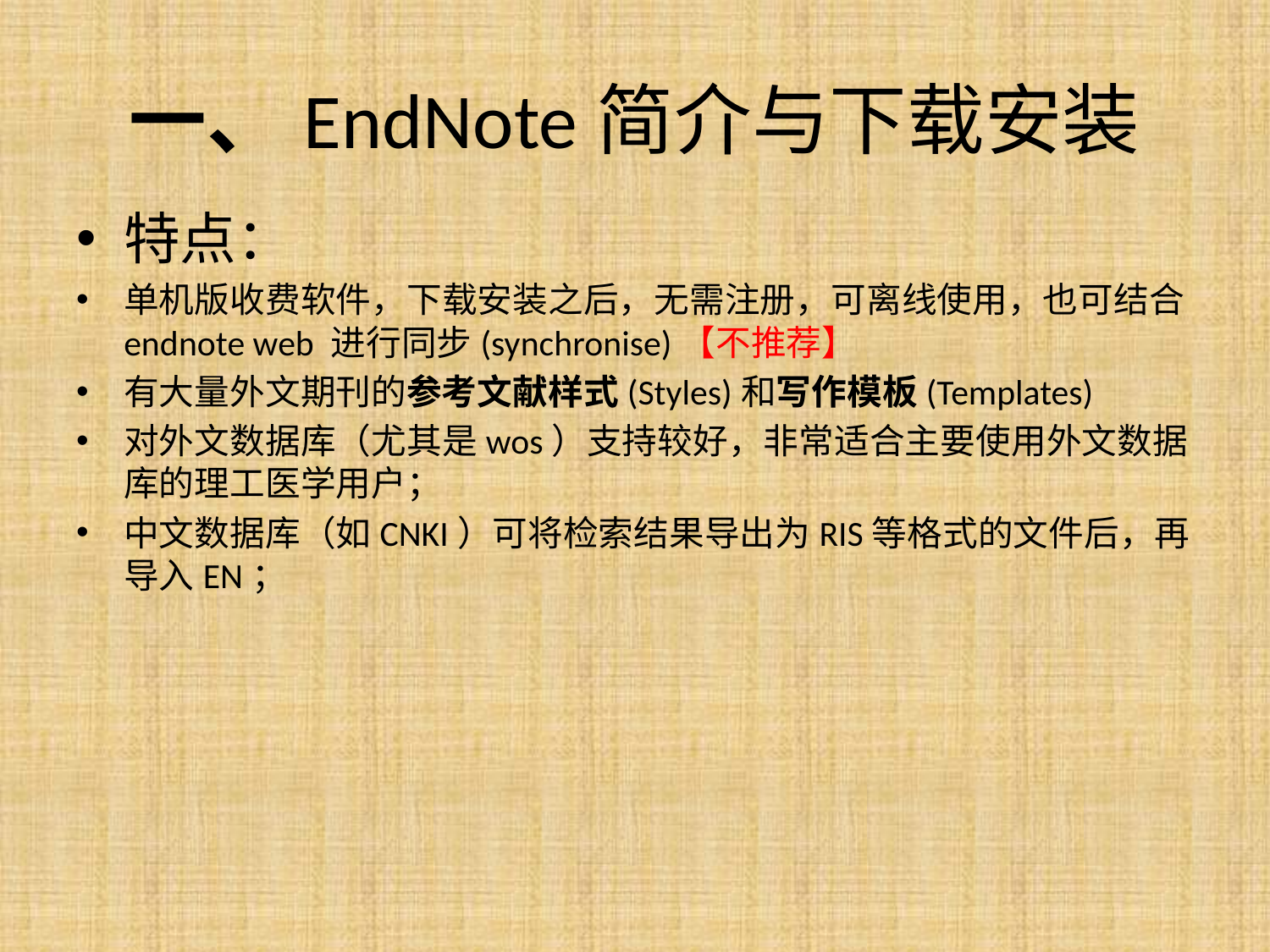

# 一、EndNote简介与下载安装
特点：
单机版收费软件，下载安装之后，无需注册，可离线使用，也可结合endnote web 进行同步(synchronise)【不推荐】
有大量外文期刊的参考文献样式(Styles)和写作模板(Templates)
对外文数据库（尤其是wos）支持较好，非常适合主要使用外文数据库的理工医学用户；
中文数据库（如CNKI）可将检索结果导出为RIS等格式的文件后，再导入EN；